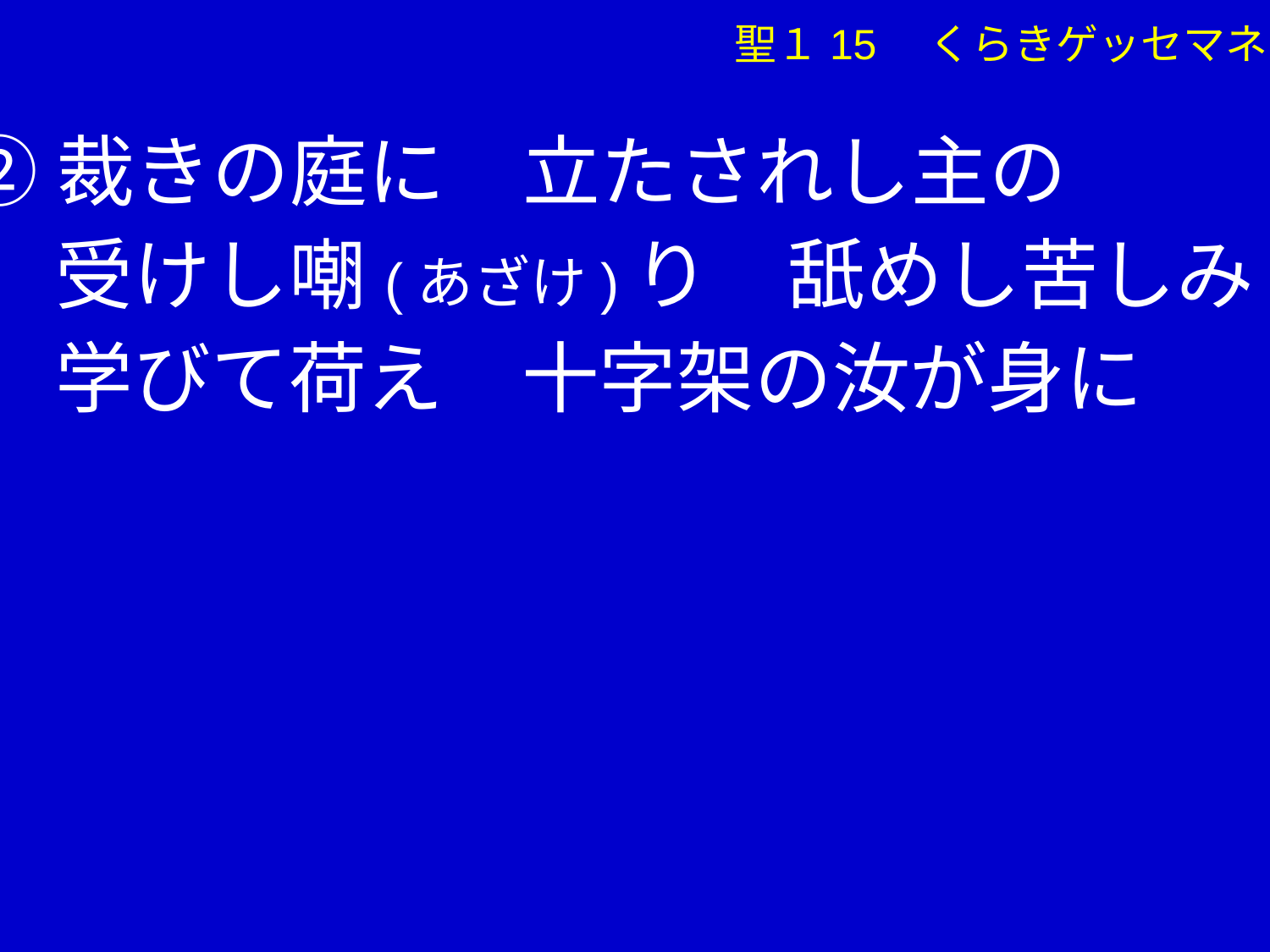

聖１15　くらきゲッセマネ
➁裁きの庭に　立たされし主の
　 受けし嘲(あざけ)り　舐めし苦しみ
　 学びて荷え　十字架の汝が身に